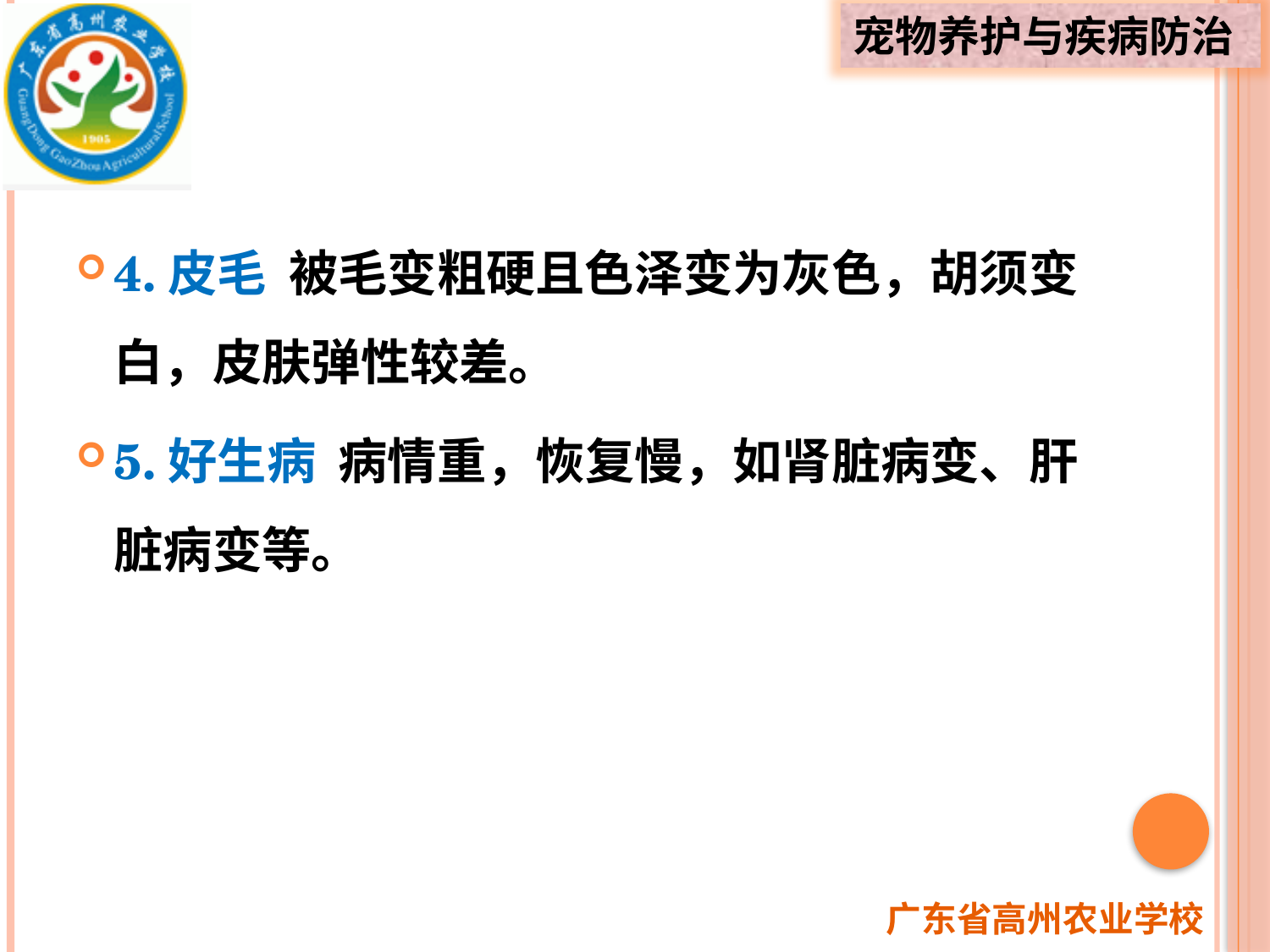

4.皮毛  被毛变粗硬且色泽变为灰色，胡须变白，皮肤弹性较差。
5.好生病  病情重，恢复慢，如肾脏病变、肝脏病变等。